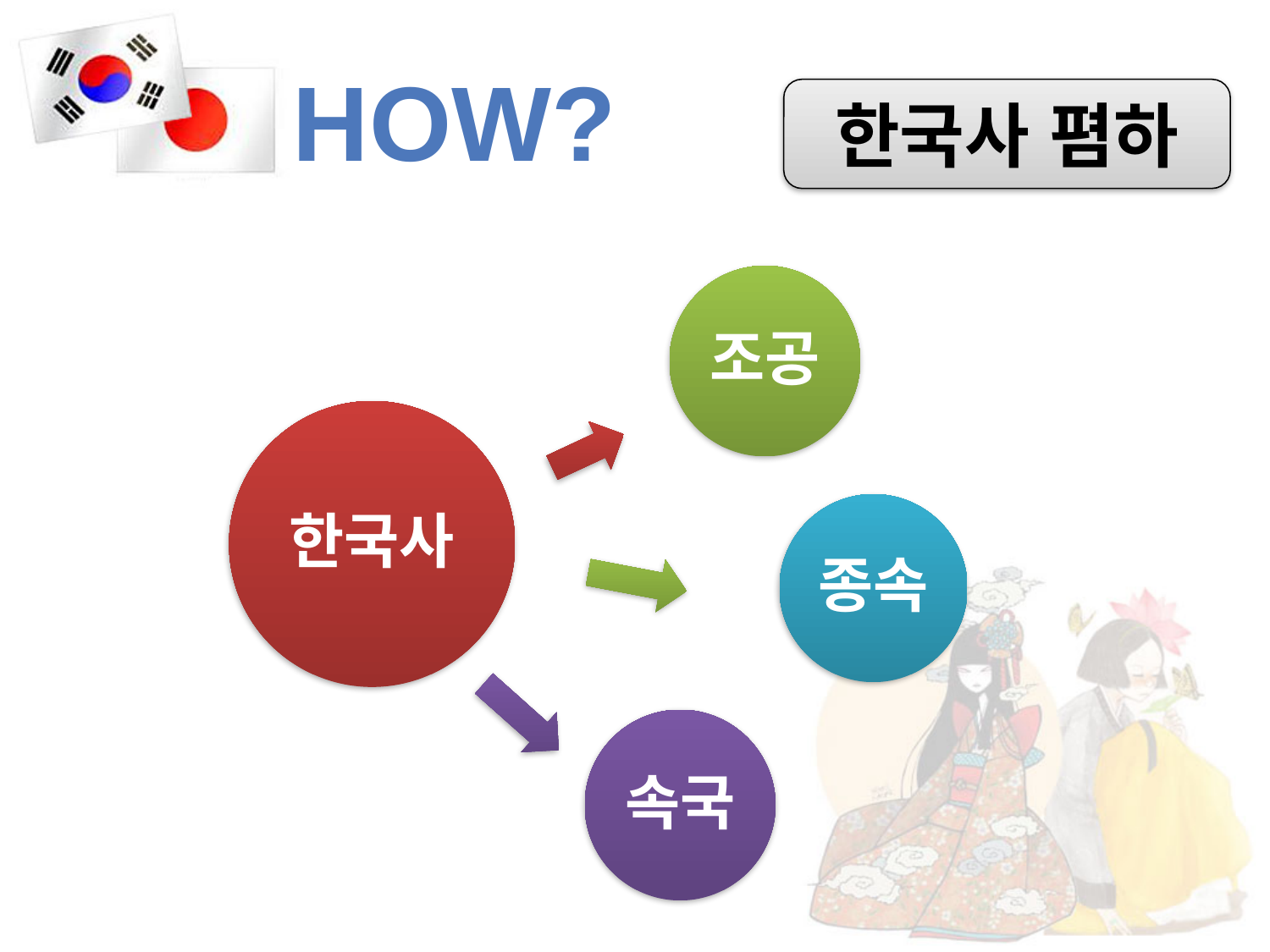

# how?
한국사 폄하
한국사
조공
속국
종속